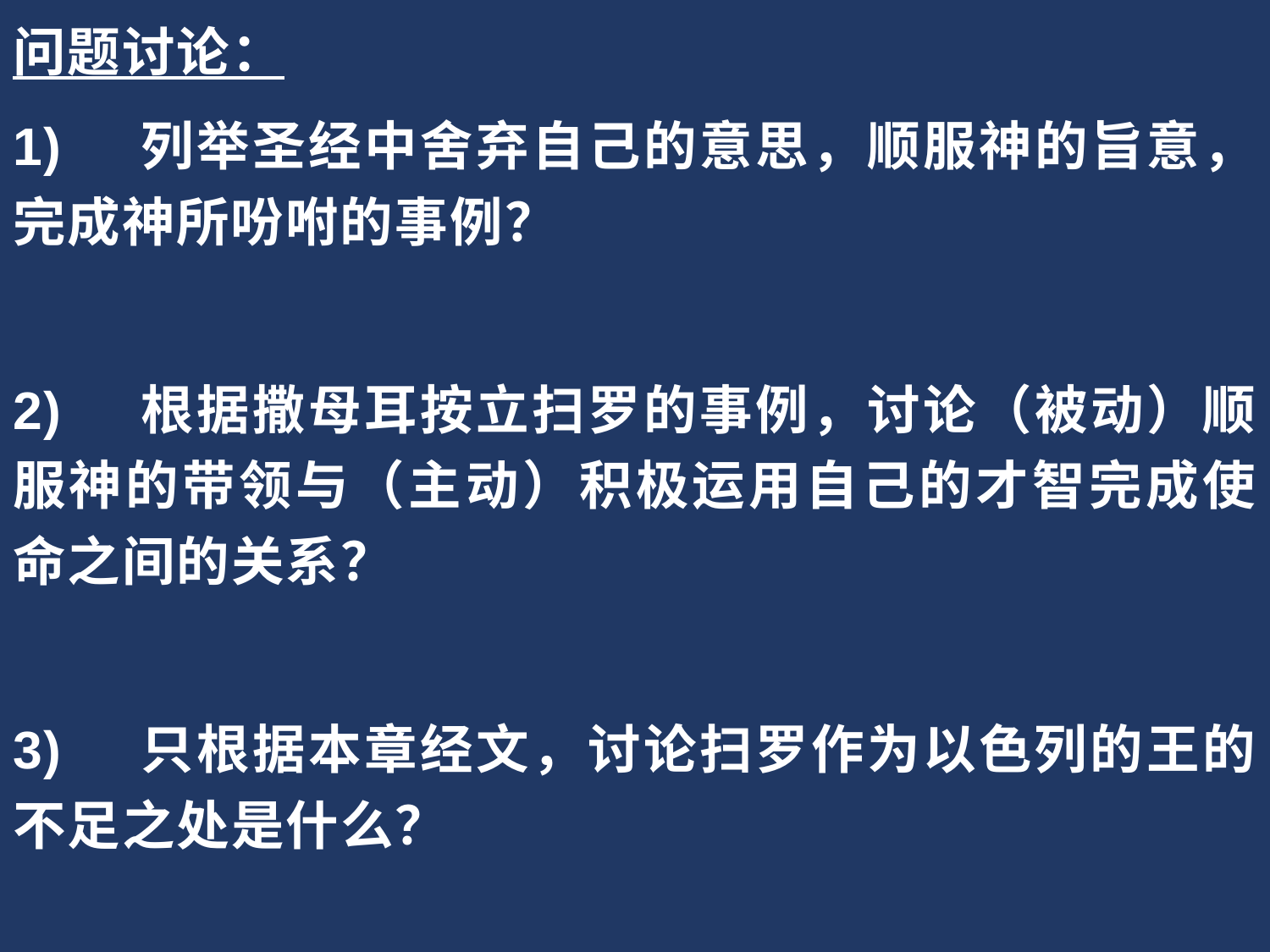

问题讨论：
1)	列举圣经中舍弃自己的意思，顺服神的旨意，完成神所吩咐的事例？

2)	根据撒母耳按立扫罗的事例，讨论（被动）顺服神的带领与（主动）积极运用自己的才智完成使命之间的关系？

3)	只根据本章经文，讨论扫罗作为以色列的王的不足之处是什么？